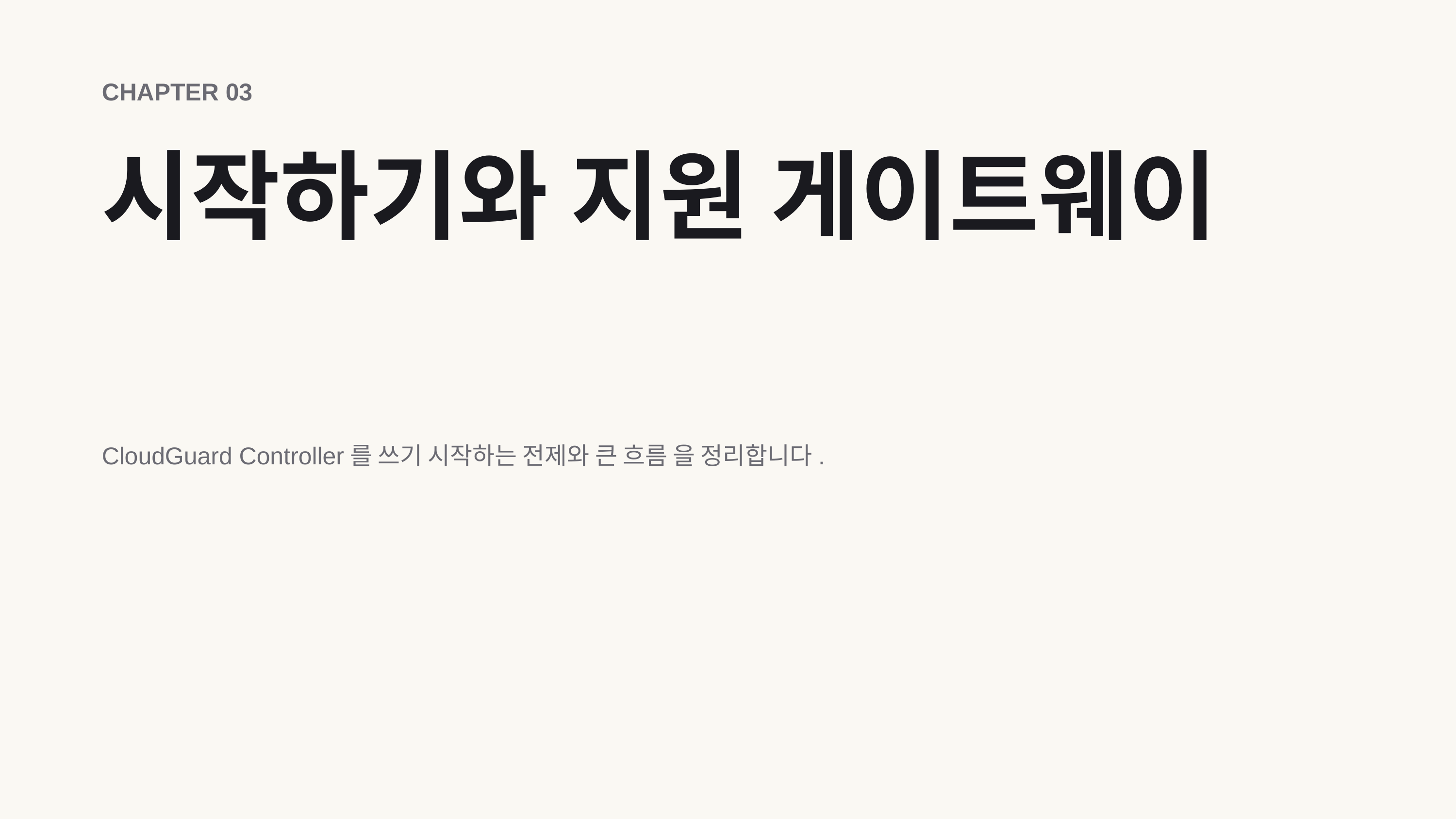

CHAPTER 03
시작하기와 지원 게이트웨이
CloudGuard Controller를 쓰기 시작하는 전제와 큰 흐름 을 정리합니다.